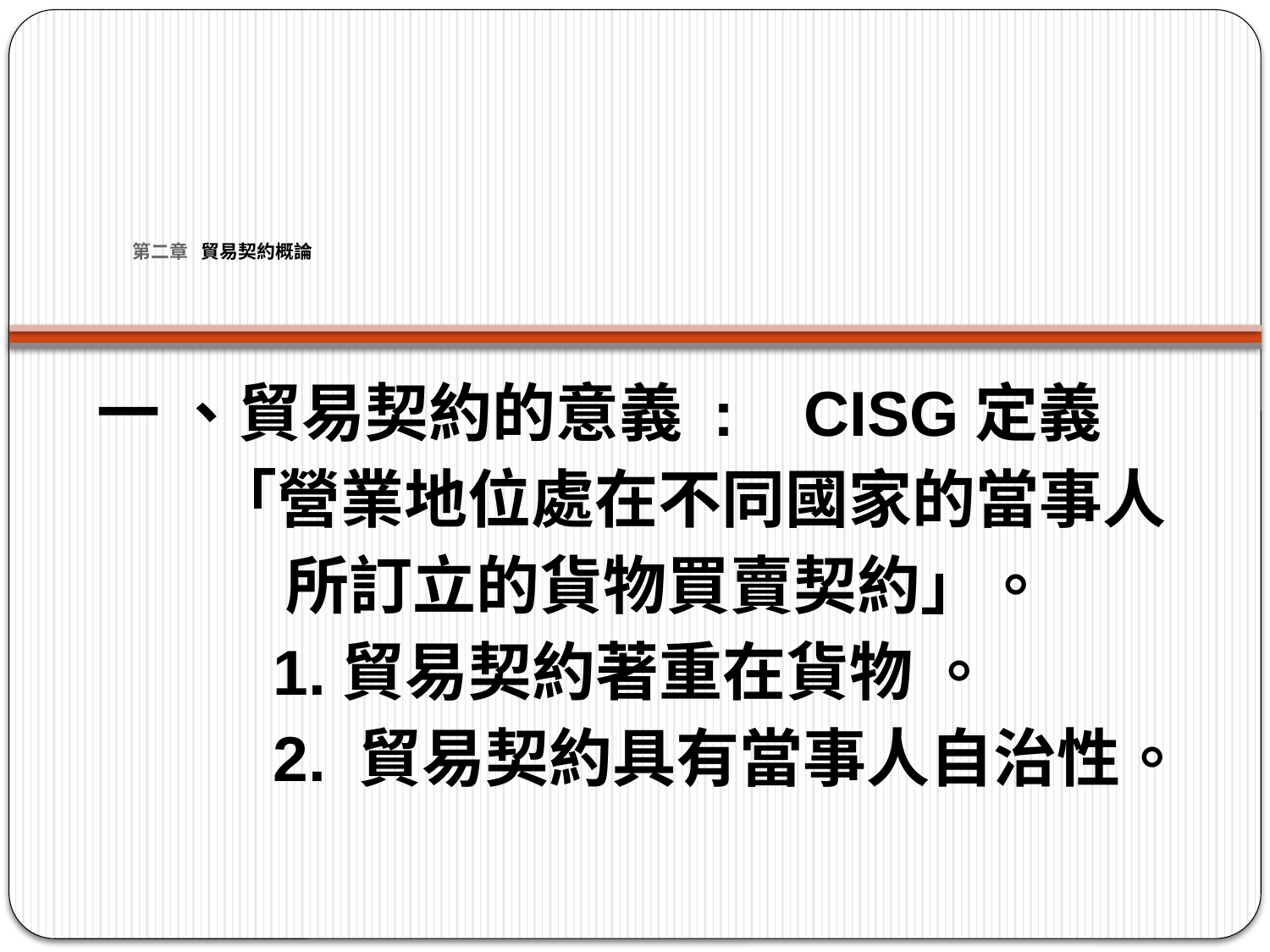

# 第二章   貿易契約概論
一 、貿易契約的意義 :    CISG定義
       「營業地位處在不同國家的當事人
            所訂立的貨物買賣契約」。
          1.貿易契約著重在貨物 。
          2. 貿易契約具有當事人自治性。